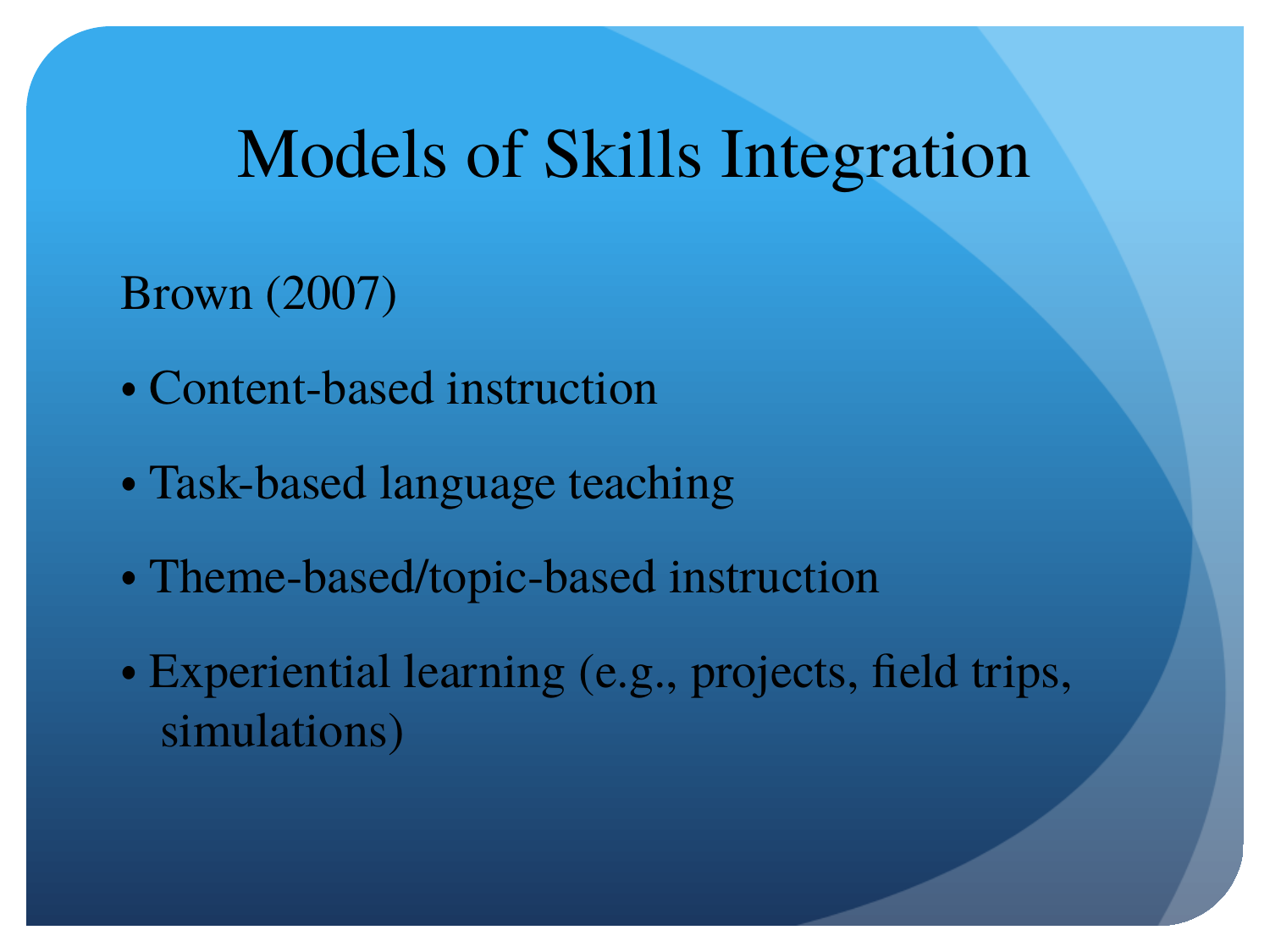

# Models of Skills Integration
Brown (2007)
・Content-based instruction
・Task-based language teaching
・Theme-based/topic-based instruction
・Experiential learning (e.g., projects, field trips, simulations)